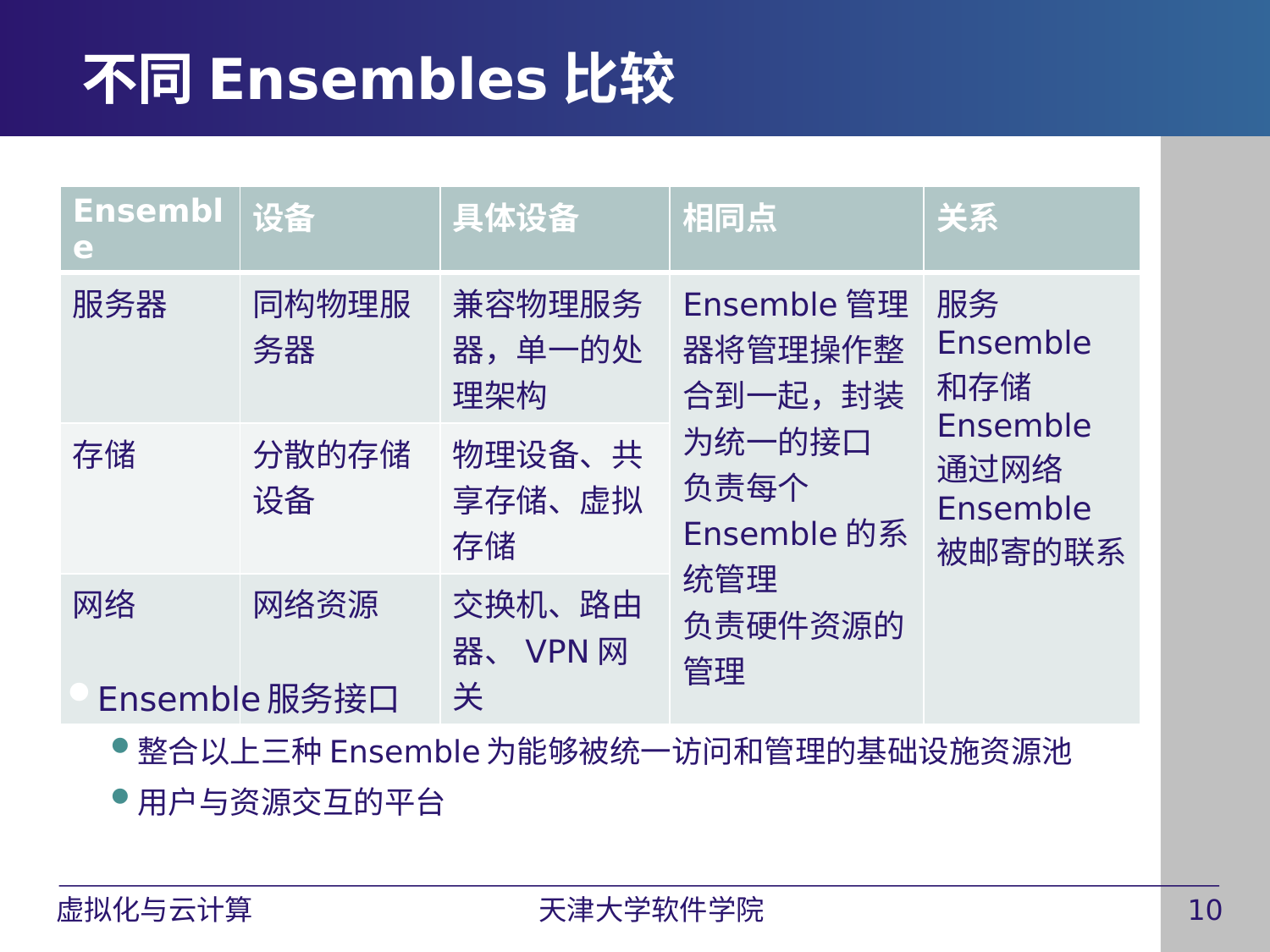

# 不同Ensembles比较
| Ensemble | 设备 | 具体设备 | 相同点 | 关系 |
| --- | --- | --- | --- | --- |
| 服务器 | 同构物理服务器 | 兼容物理服务器，单一的处理架构 | Ensemble管理器将管理操作整合到一起，封装为统一的接口 负责每个Ensemble的系统管理 负责硬件资源的管理 | 服务Ensemble和存储Ensemble通过网络Ensemble被邮寄的联系 |
| 存储 | 分散的存储设备 | 物理设备、共享存储、虚拟存储 |  |  |
| 网络 | 网络资源 | 交换机、路由器、VPN网关 |  |  |
Ensemble服务接口
整合以上三种Ensemble为能够被统一访问和管理的基础设施资源池
用户与资源交互的平台